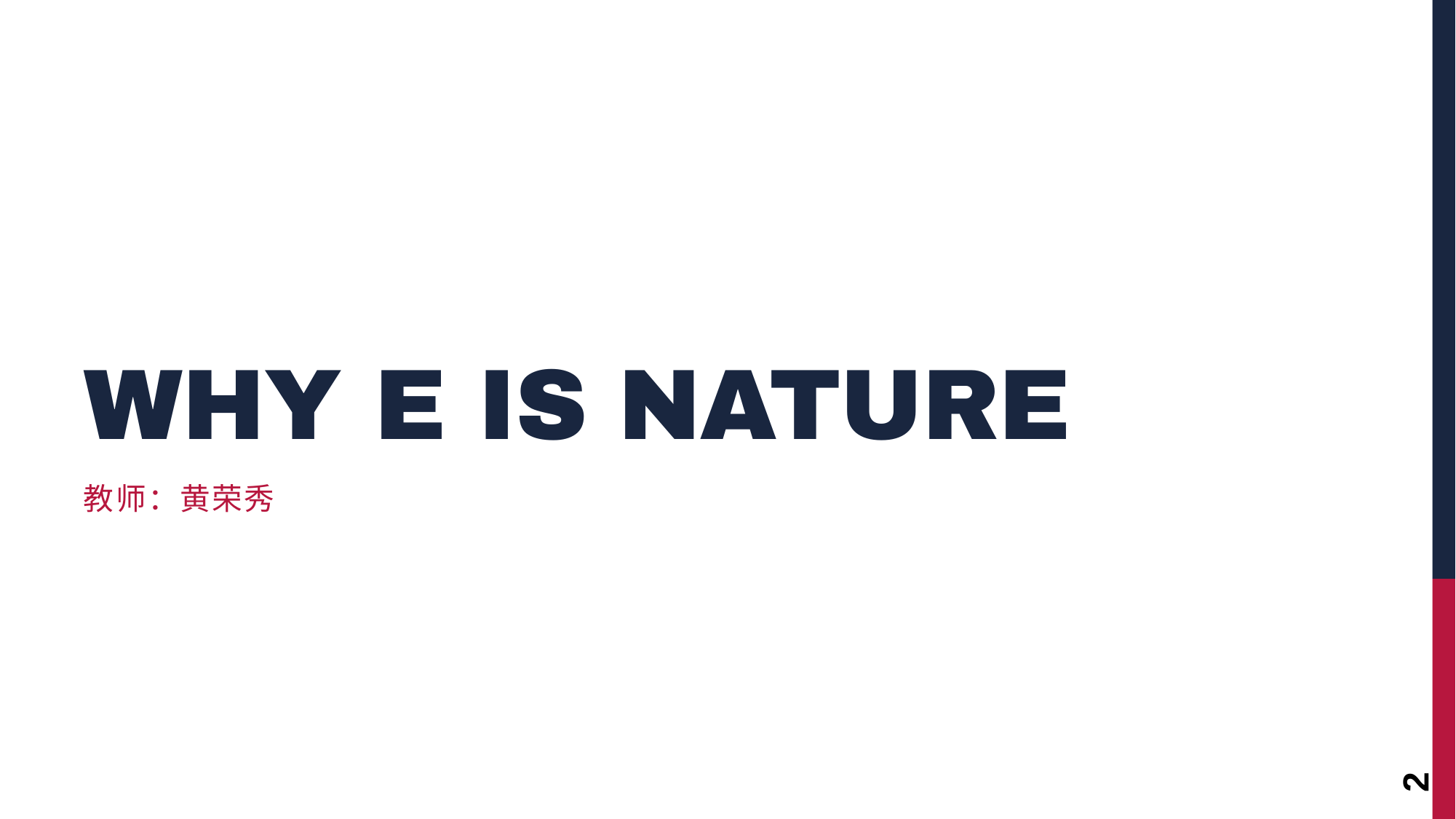

# WHY e is nature
教师：黄荣秀
2